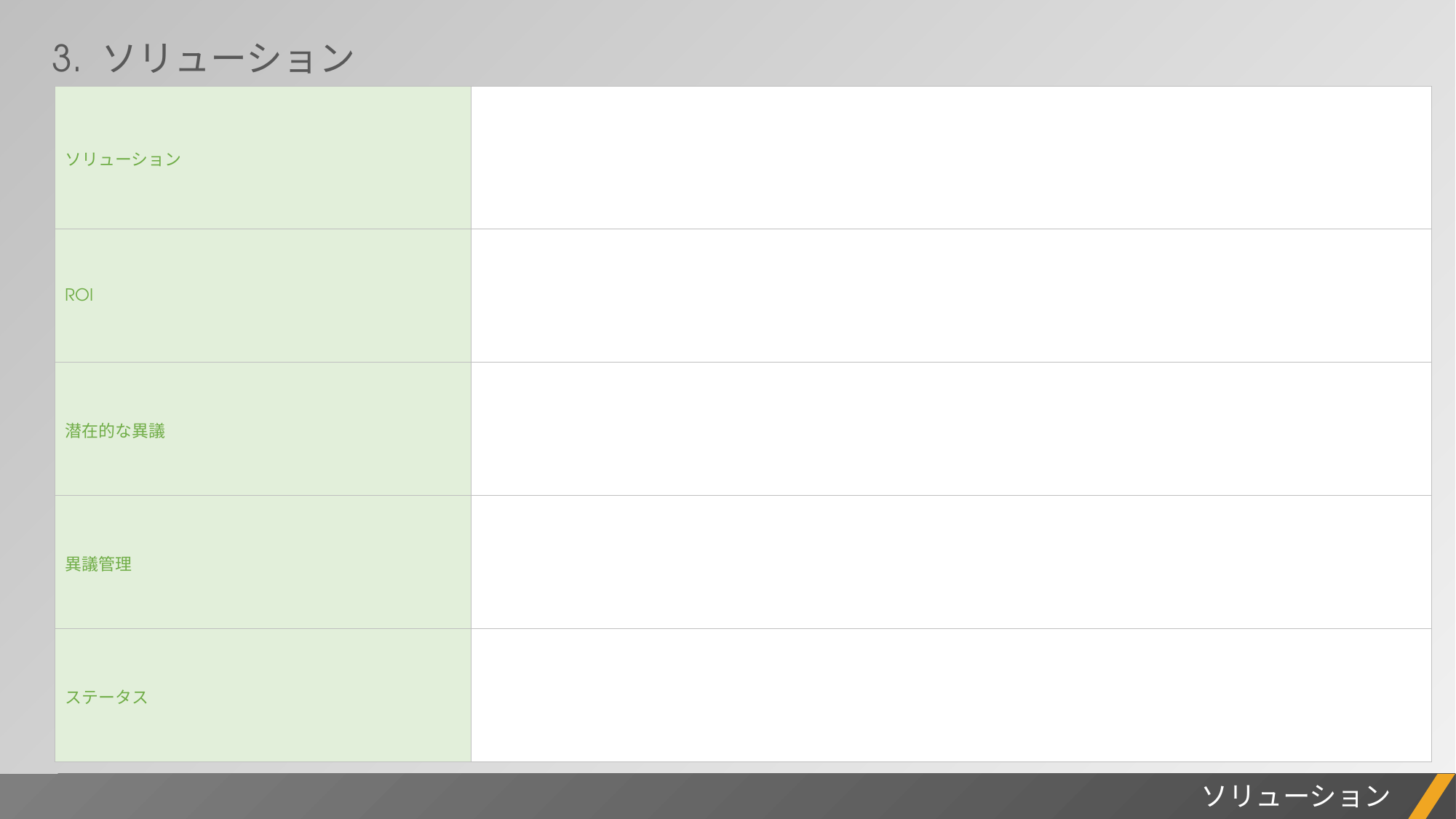

3. ソリューション
| ソリューション |  |
| --- | --- |
| ROI |  |
| 潜在的な異議 |  |
| 異議管理 |  |
| ステータス |  |
プロジェクト レポート
ソリューション